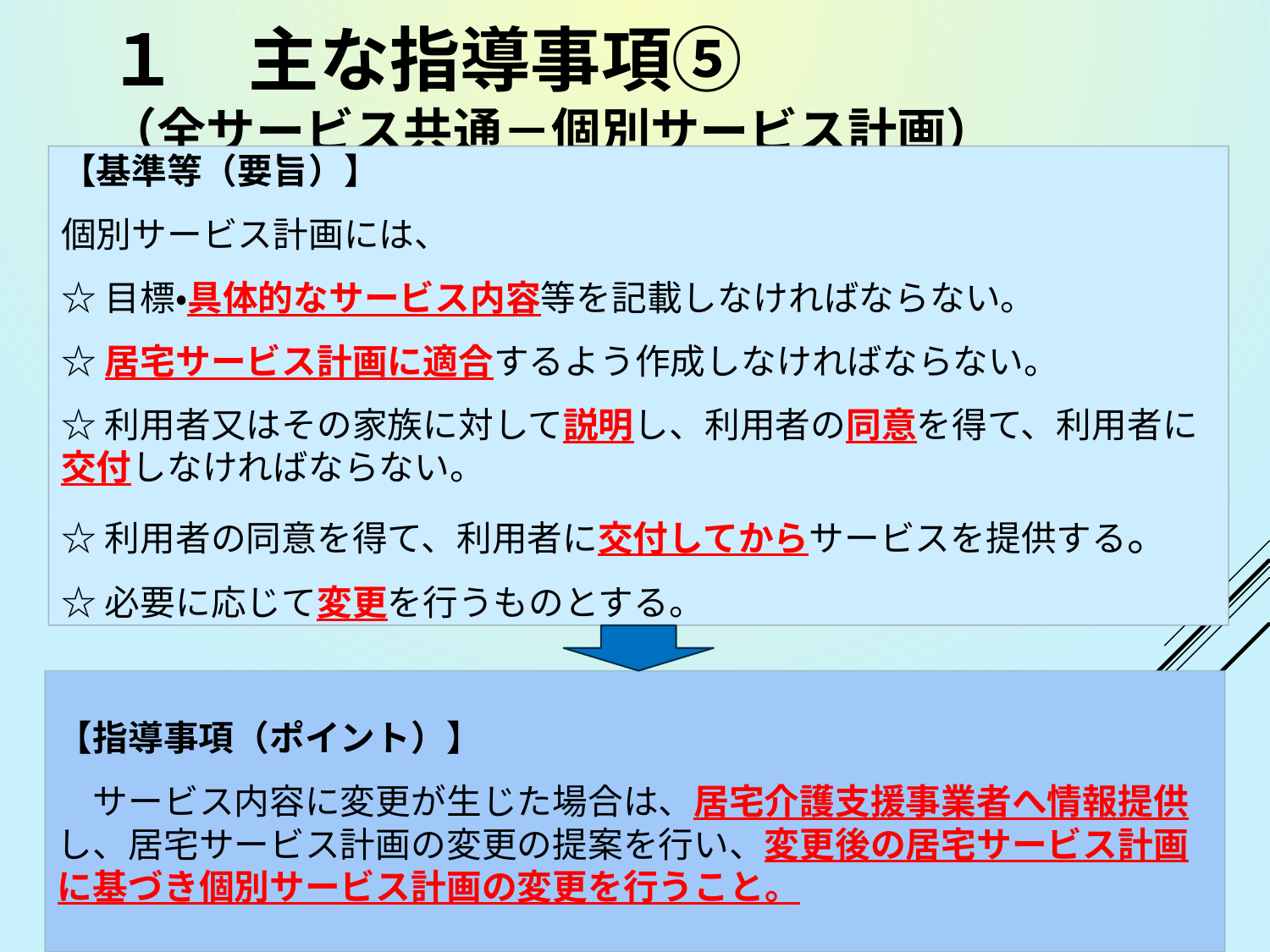

# １　主な指導事項⑤ （全サービス共通－個別サービス計画）
【基準等（要旨）】
個別サービス計画には、
☆目標・具体的なサービス内容等を記載しなければならない。
☆居宅サービス計画に適合するよう作成しなければならない。
☆利用者又はその家族に対して説明し、利用者の同意を得て、利用者に交付しなければならない。
☆利用者の同意を得て、利用者に交付してからサービスを提供する。
☆必要に応じて変更を行うものとする。

【指導事項（ポイント）】
　サービス内容に変更が生じた場合は、居宅介護支援事業者へ情報提供し、居宅サービス計画の変更の提案を行い、変更後の居宅サービス計画に基づき個別サービス計画の変更を行うこと。
6